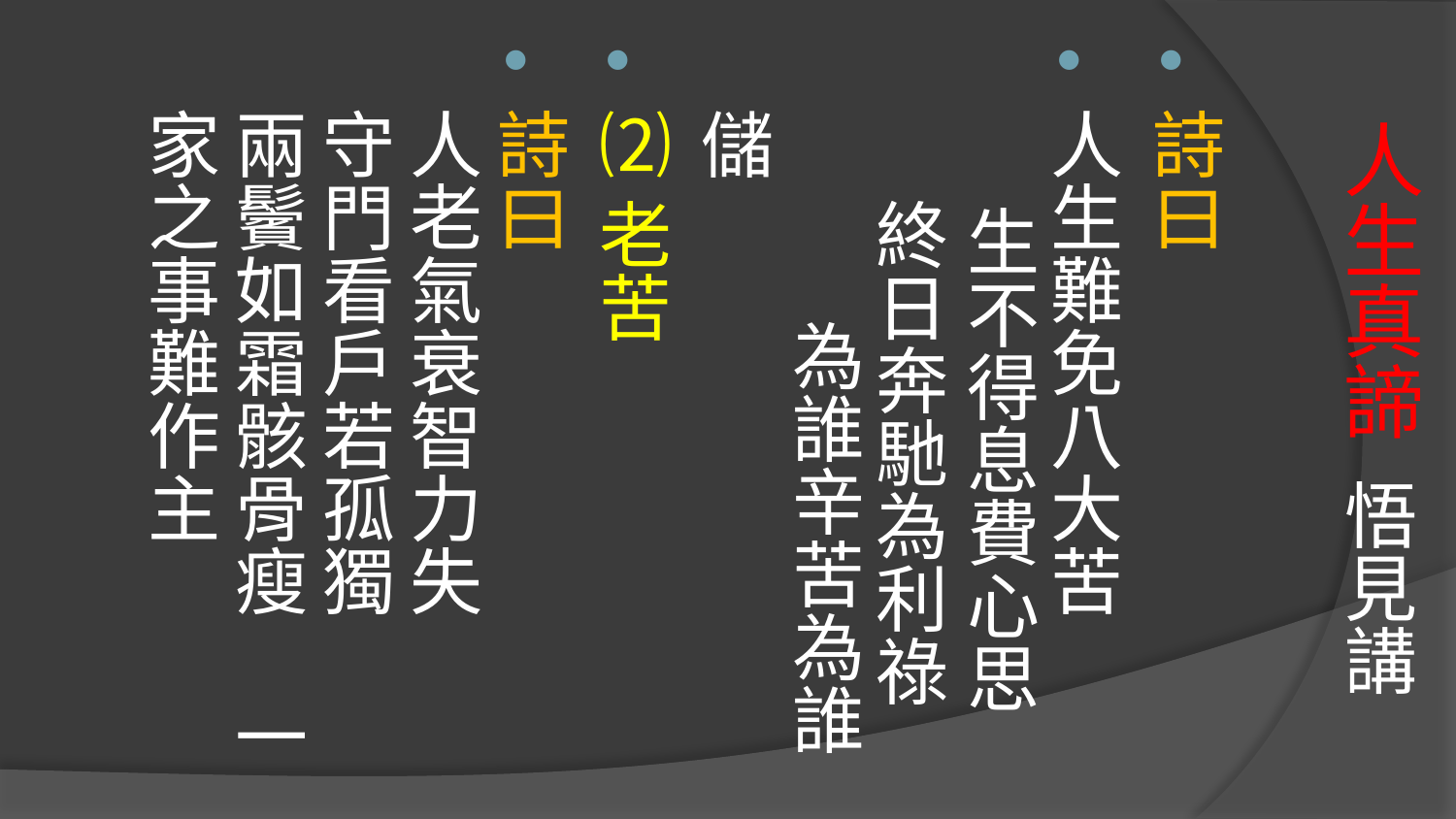

# 人生真諦  悟見講
詩曰
人生難免八大苦                 生不得息費心思　 終日奔馳為利祿                  為誰辛苦為誰儲
⑵老苦
詩曰                               人老氣衰智力失       守門看戶若孤獨　    兩鬢如霜骸骨瘦     一家之事難作主